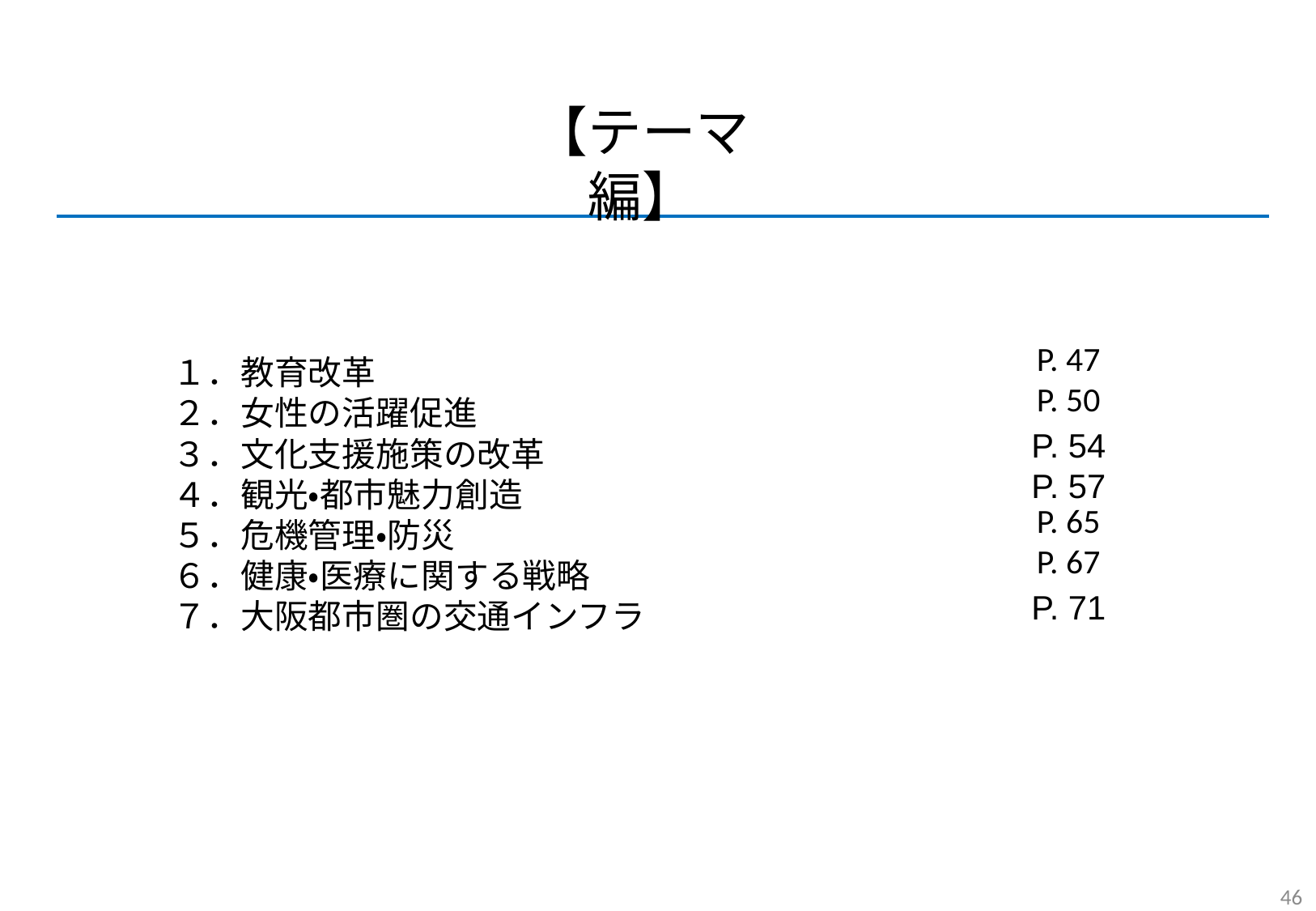

【テーマ編】
| １．教育改革 | P. 47 |
| --- | --- |
| ２．女性の活躍促進 | P. 50 |
| ３．文化支援施策の改革 | P. 54 |
| ４．観光・都市魅力創造 | P. 57 |
| ５．危機管理・防災 | P. 65 |
| ６．健康・医療に関する戦略 | P. 67 |
| ７．大阪都市圏の交通インフラ | P. 71 |
46